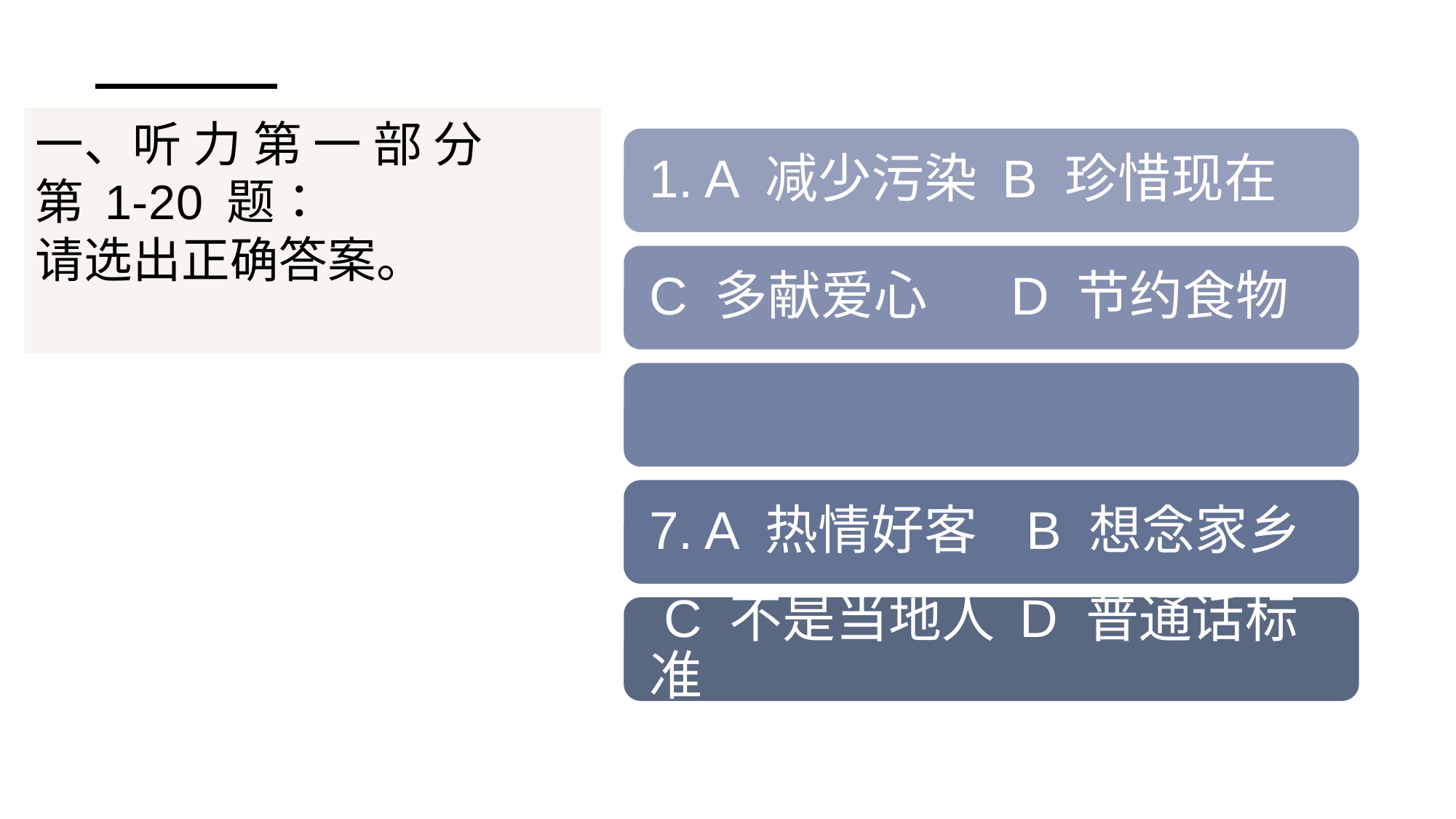

1. A 减少污染 B 珍惜现在
C 多献爱心      D 节约食物

7. A 热情好客   B 想念家乡
 C 不是当地人 D 普通话标准
# 一、听 力 第 一 部 分 第 1-20 题： 请选出正确答案。